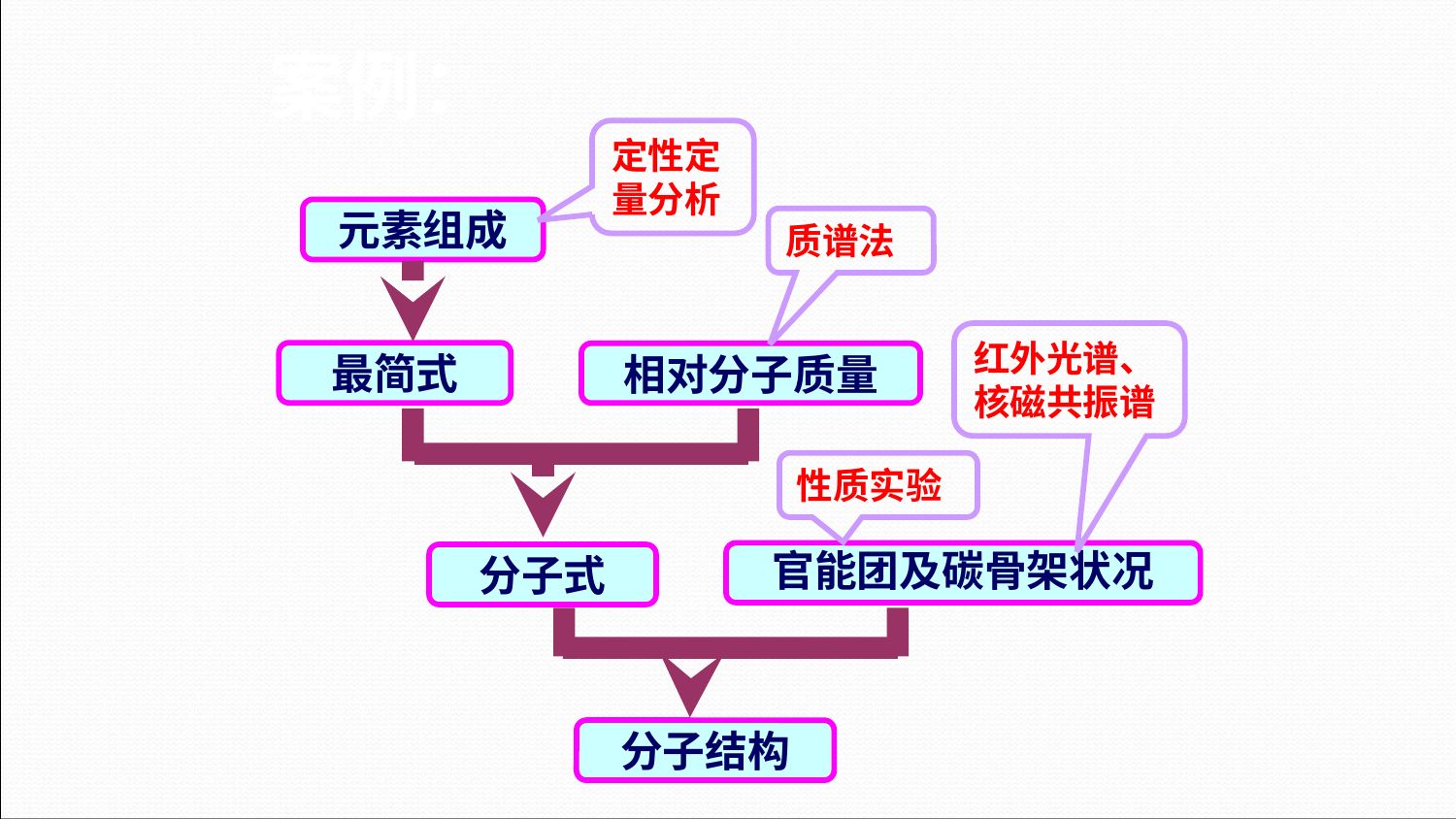

# 案例：
定性定量分析
元素组成
质谱法

红外光谱、核磁共振谱
最简式
相对分子质量

性质实验
官能团及碳骨架状况
分子式

分子结构